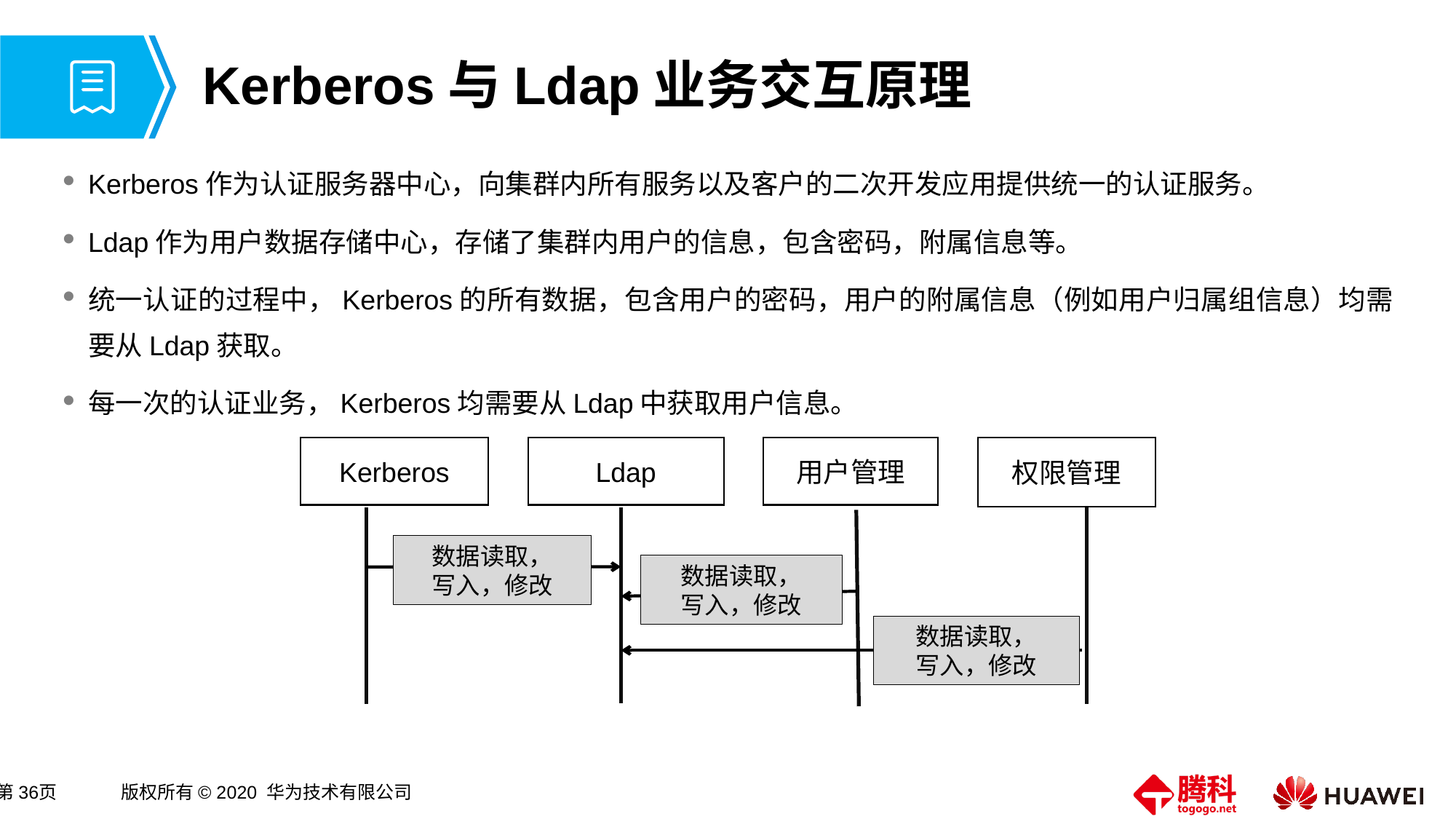

# Kerberos与Ldap业务交互原理
Kerberos作为认证服务器中心，向集群内所有服务以及客户的二次开发应用提供统一的认证服务。
Ldap作为用户数据存储中心，存储了集群内用户的信息，包含密码，附属信息等。
统一认证的过程中，Kerberos的所有数据，包含用户的密码，用户的附属信息（例如用户归属组信息）均需要从Ldap获取。
每一次的认证业务，Kerberos均需要从Ldap中获取用户信息。
Ldap
用户管理
权限管理
Kerberos
数据读取，
写入，修改
数据读取，
写入，修改
数据读取，
写入，修改